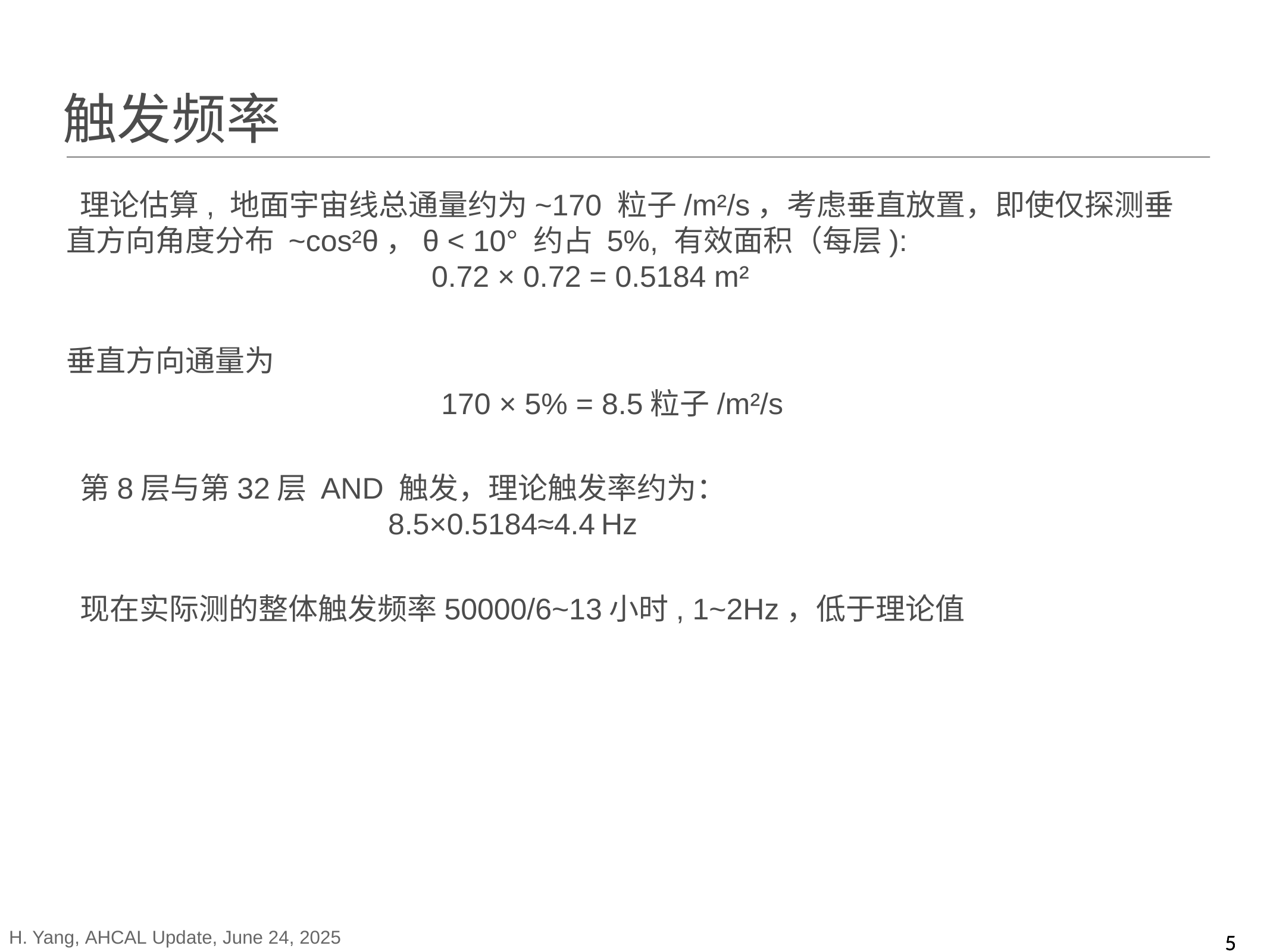

触发频率
 理论估算, 地面宇宙线总通量约为~170 粒子/m²/s，考虑垂直放置，即使仅探测垂直方向角度分布 ~cos²θ，θ < 10° 约占 5%, 有效面积（每层):
                                            0.72 × 0.72 = 0.5184 m²

垂直方向通量为
                                             170 × 5% = 8.5粒子/m²/s

 第8层与第32层 AND 触发，理论触发率约为：
                                               8.5×0.5184≈4.4 Hz

 现在实际测的整体触发频率50000/6~13小时, 1~2Hz，低于理论值